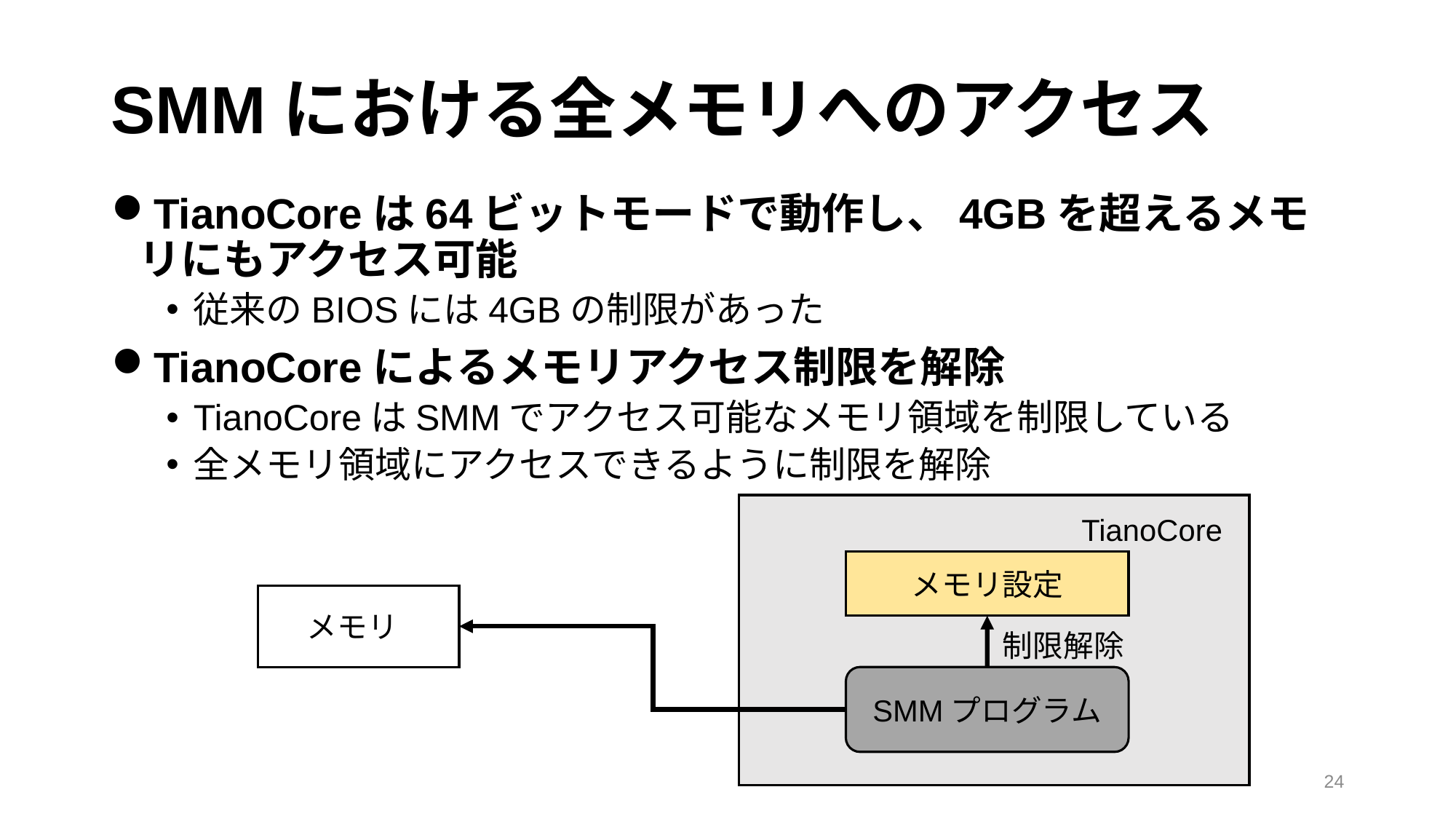

# SMMにおける全メモリへのアクセス
TianoCoreは64ビットモードで動作し、4GBを超えるメモリにもアクセス可能
従来のBIOSには4GBの制限があった
TianoCoreによるメモリアクセス制限を解除
TianoCoreはSMMでアクセス可能なメモリ領域を制限している
全メモリ領域にアクセスできるように制限を解除

TianoCore
メモリ設定
SMMプログラム

メモリ
制限解除
24